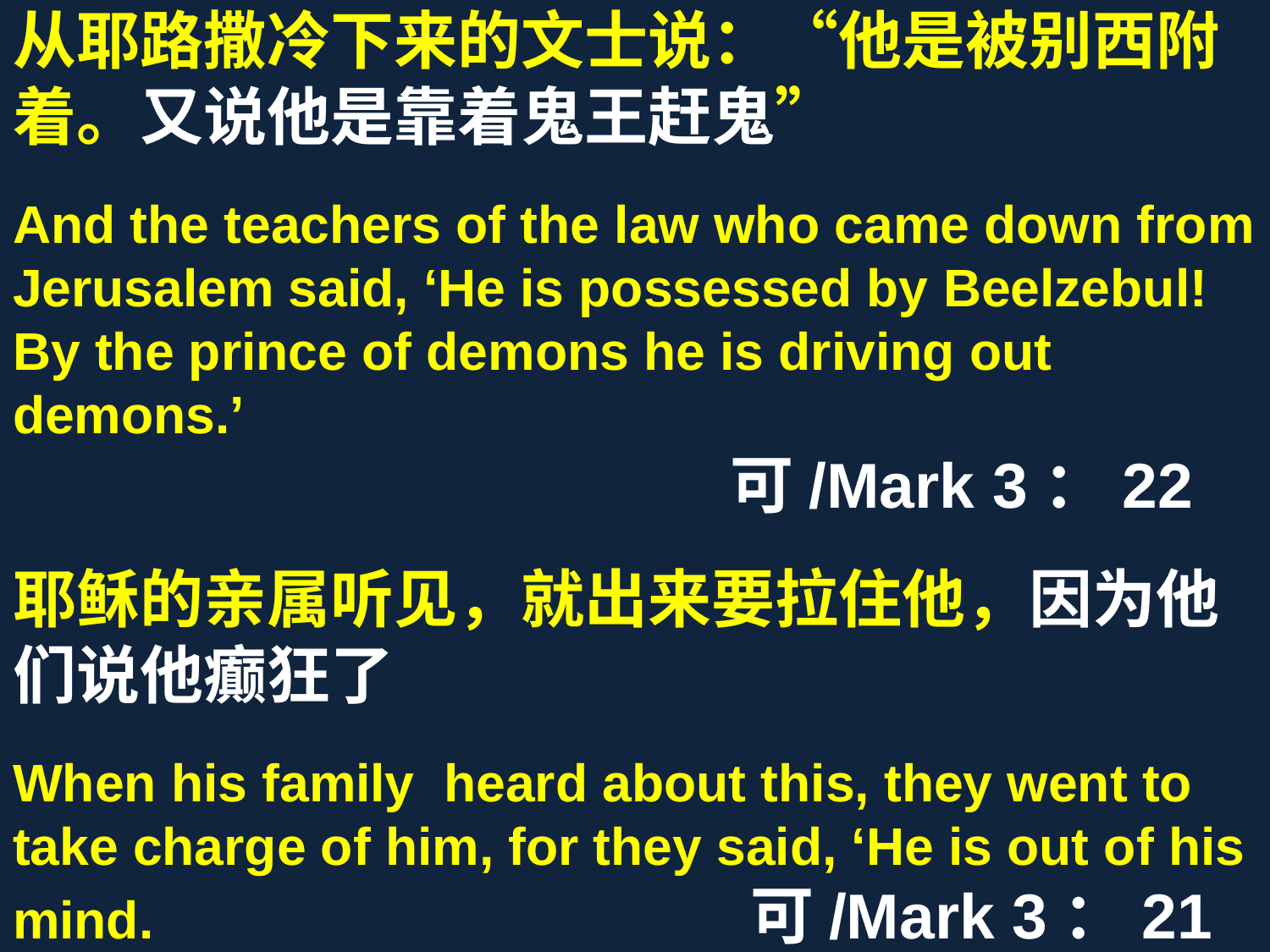

从耶路撒冷下来的文士说：“他是被别西附着。又说他是靠着鬼王赶鬼”
And the teachers of the law who came down from Jerusalem said, ‘He is possessed by Beelzebul! By the prince of demons he is driving out demons.’
                                        可/Mark 3：22
耶稣的亲属听见，就出来要拉住他，因为他们说他癫狂了
When his family  heard about this, they went to take charge of him, for they said, ‘He is out of his mind.                                        可/Mark 3：21